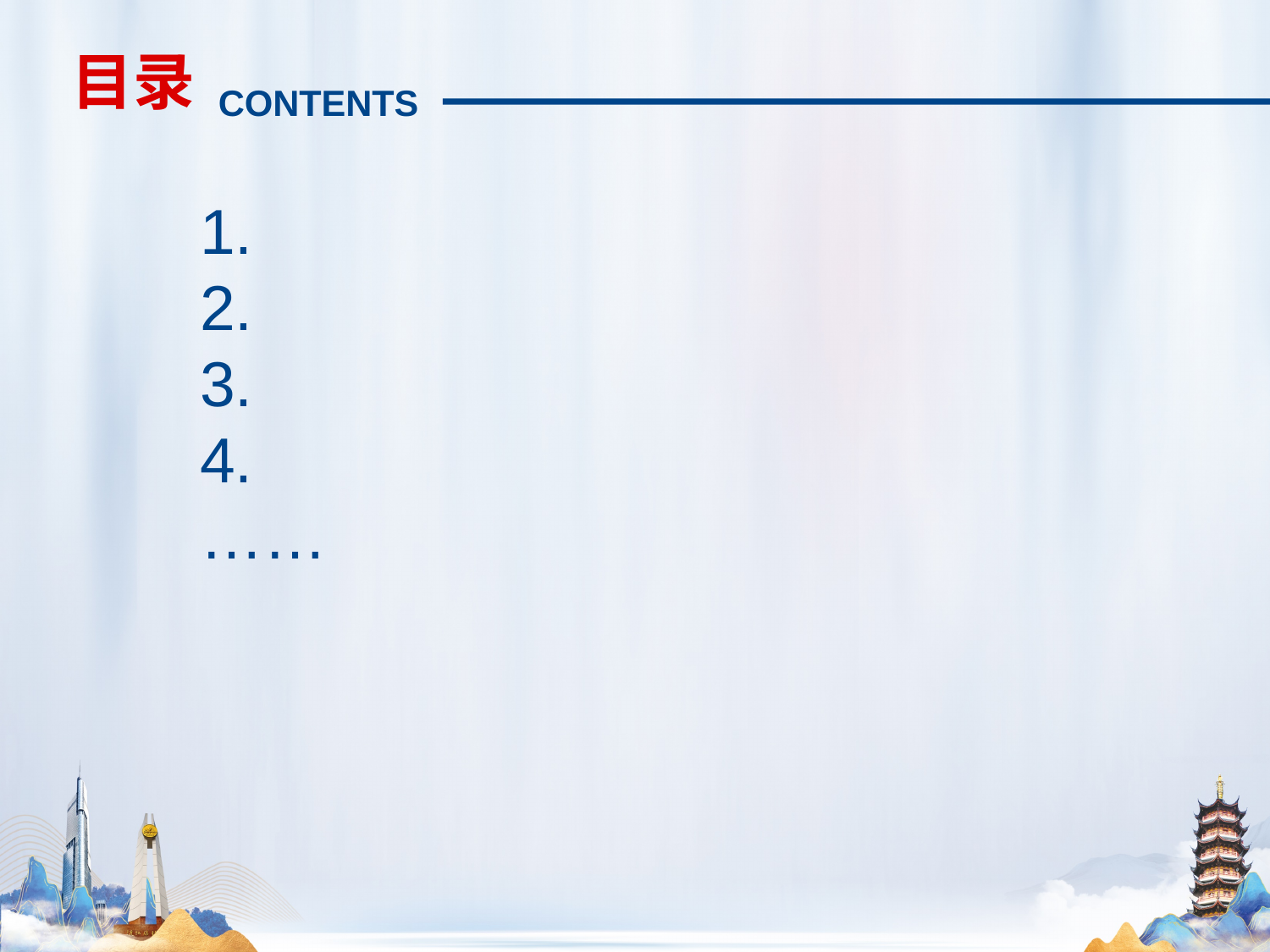

目录
CONTENTS

1.
2.
3.
4.
……